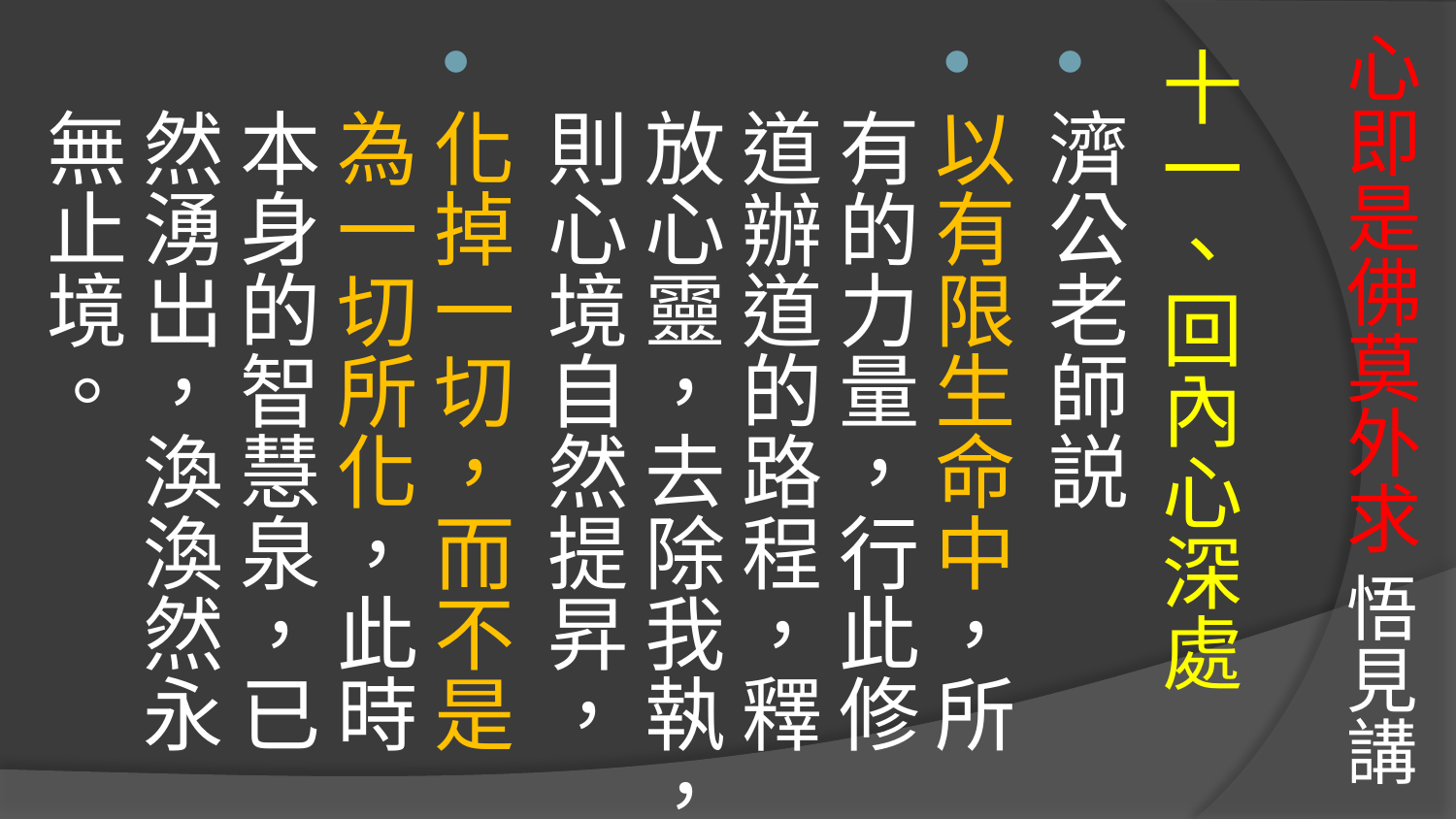

# 心即是佛莫外求 悟見講
十一、回內心深處
濟公老師説
以有限生命中，所有的力量，行此修道辦道的路程，釋放心靈，去除我執，則心境自然提昇，
化掉一切，而不是為一切所化，此時本身的智慧泉，已然湧出，渙渙然永無止境。